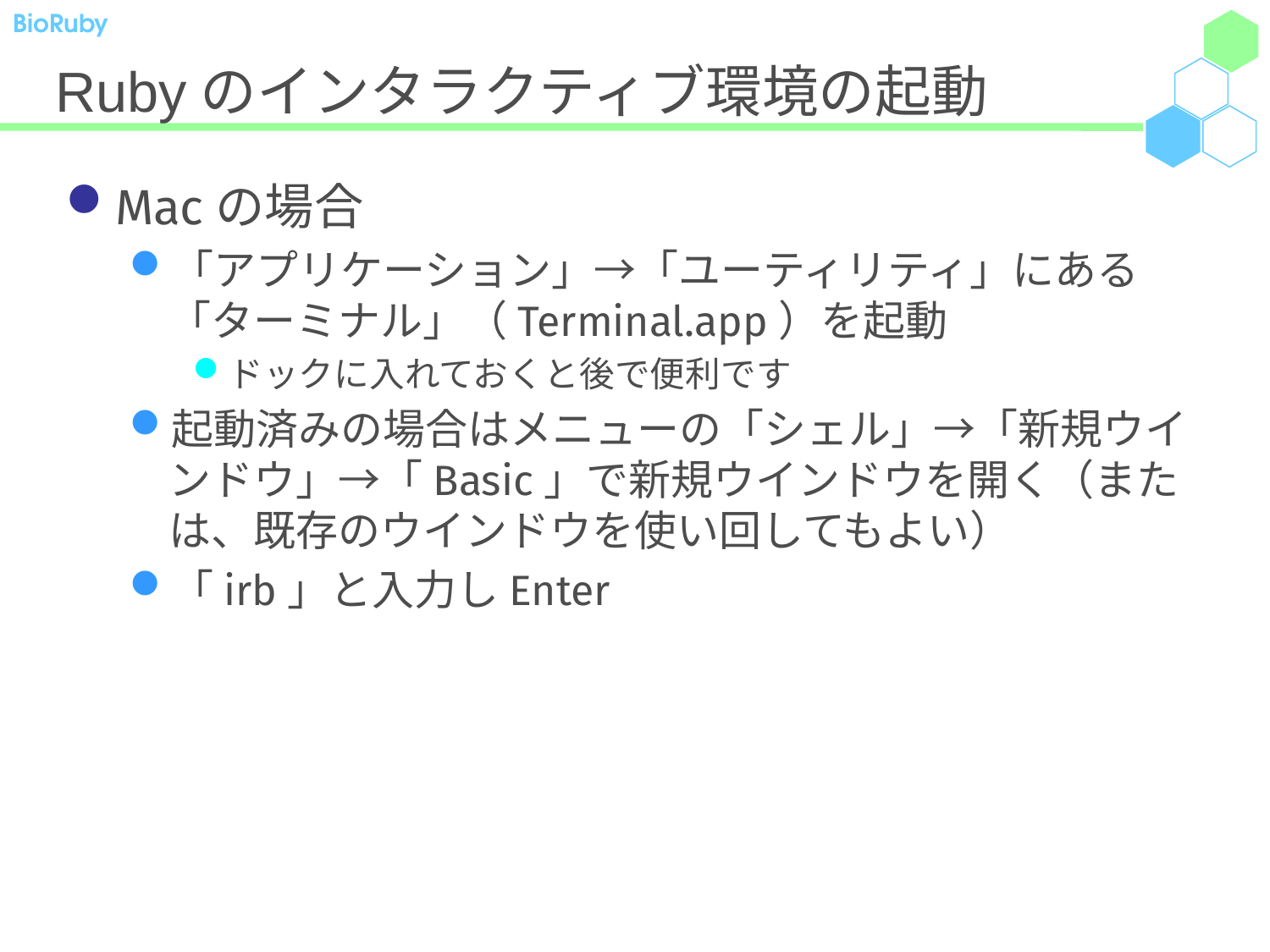

# Rubyのインタラクティブ環境の起動
Macの場合
「アプリケーション」→「ユーティリティ」にある「ターミナル」（Terminal.app）を起動
ドックに入れておくと後で便利です
起動済みの場合はメニューの「シェル」→「新規ウインドウ」→「Basic」で新規ウインドウを開く（または、既存のウインドウを使い回してもよい）
「irb」と入力しEnter